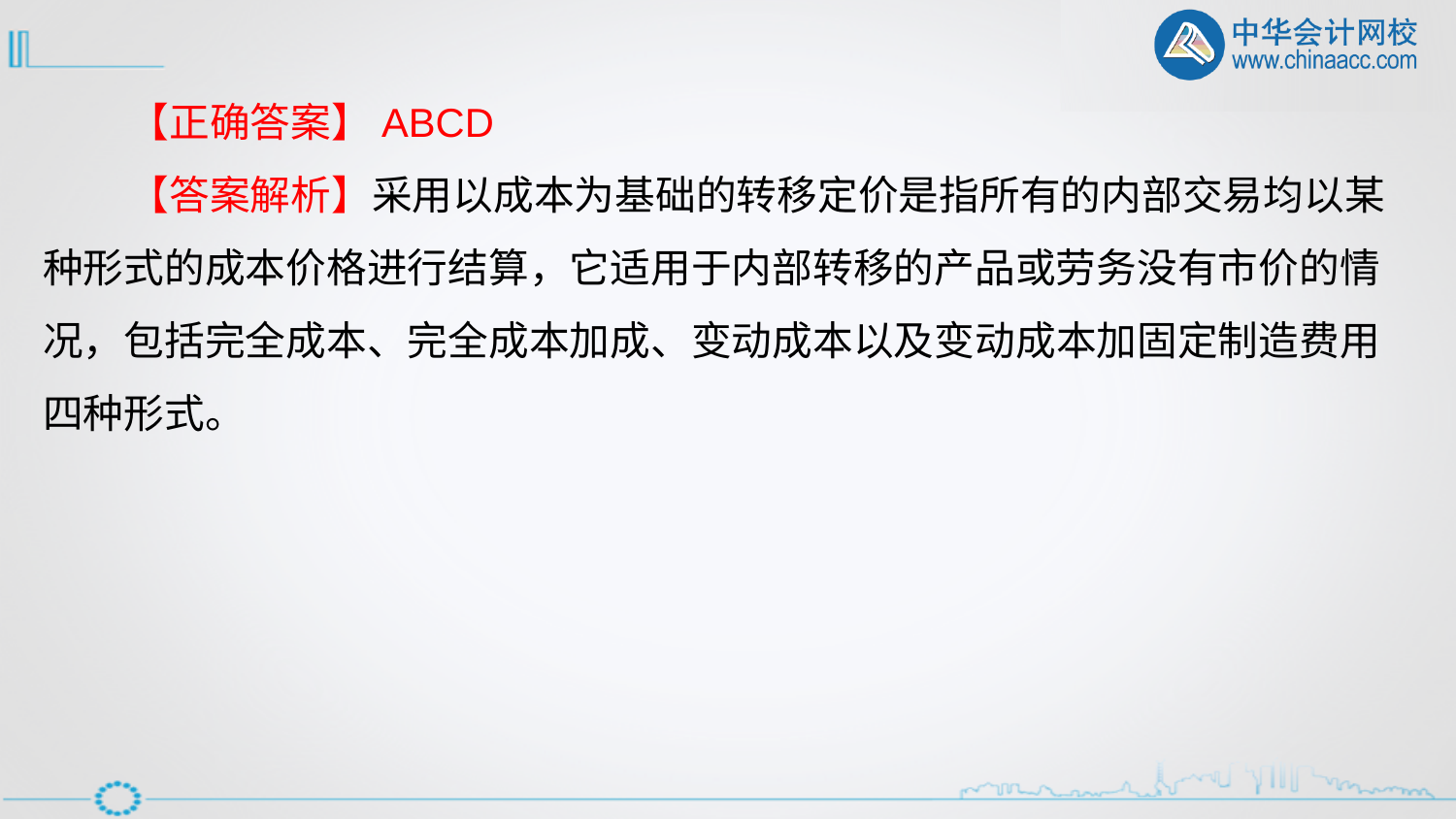

【正确答案】ABCD
【答案解析】采用以成本为基础的转移定价是指所有的内部交易均以某种形式的成本价格进行结算，它适用于内部转移的产品或劳务没有市价的情况，包括完全成本、完全成本加成、变动成本以及变动成本加固定制造费用四种形式。